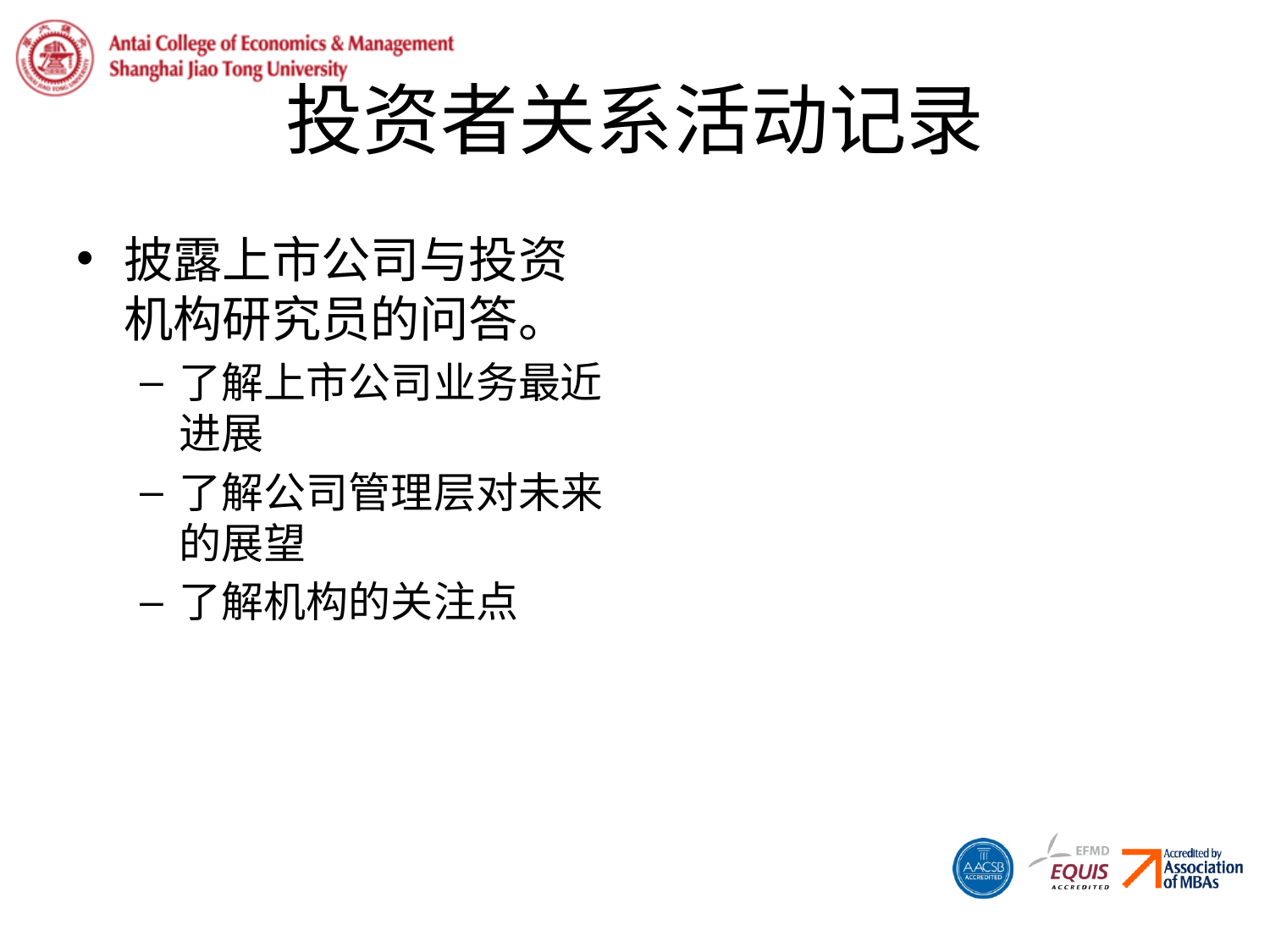

# 投资者关系活动记录
披露上市公司与投资机构研究员的问答。
了解上市公司业务最近进展
了解公司管理层对未来的展望
了解机构的关注点